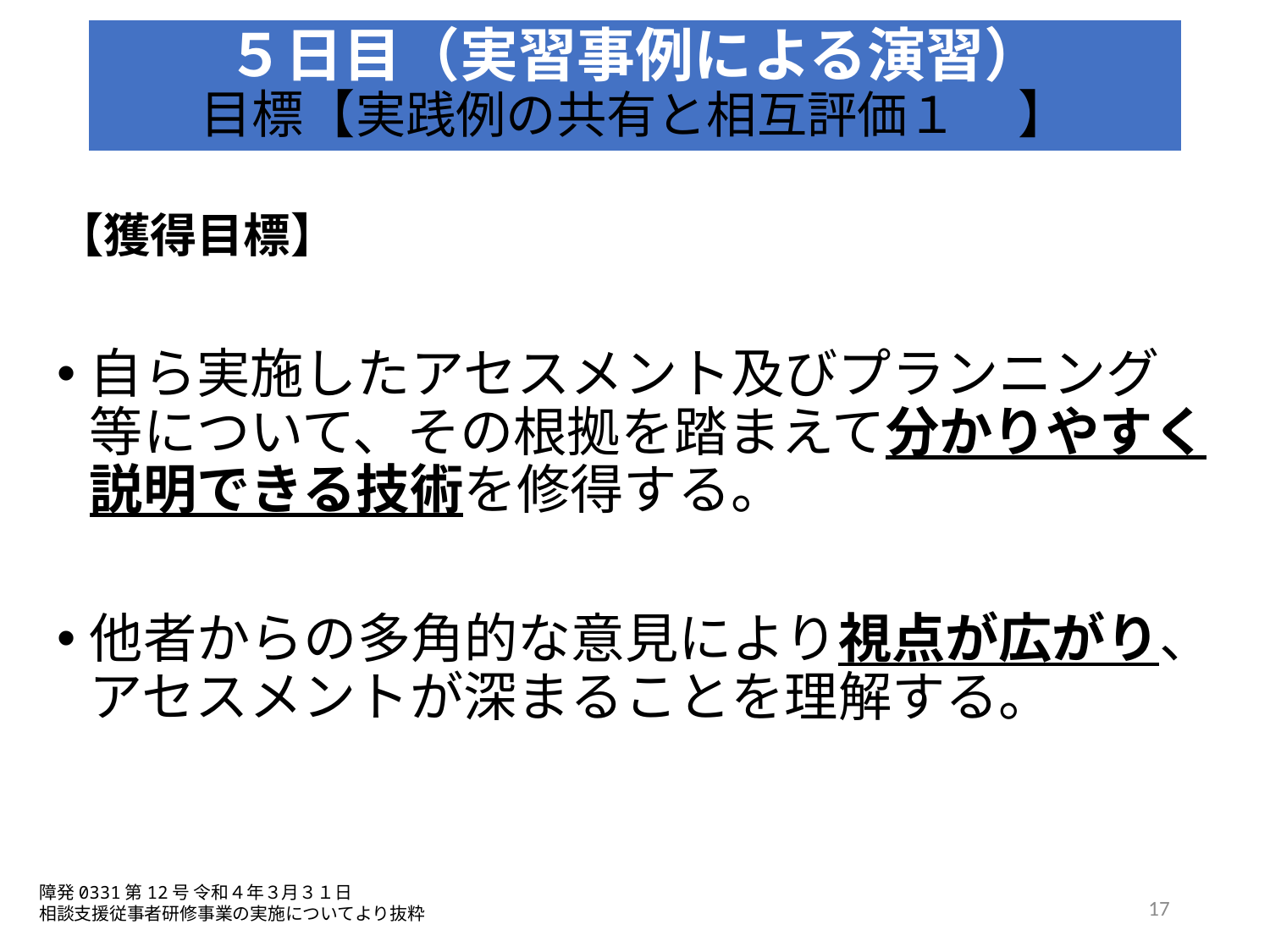

# ５日目（実習事例による演習） 目標【実践例の共有と相互評価１	】
【獲得目標】

自ら実施したアセスメント及びプランニング等について、その根拠を踏まえて分かりやすく説明できる技術を修得する。

他者からの多角的な意見により視点が広がり、アセスメントが深まることを理解する。

障発0331第12号 令和４年３月３１日
相談支援従事者研修事業の実施についてより抜粋
17